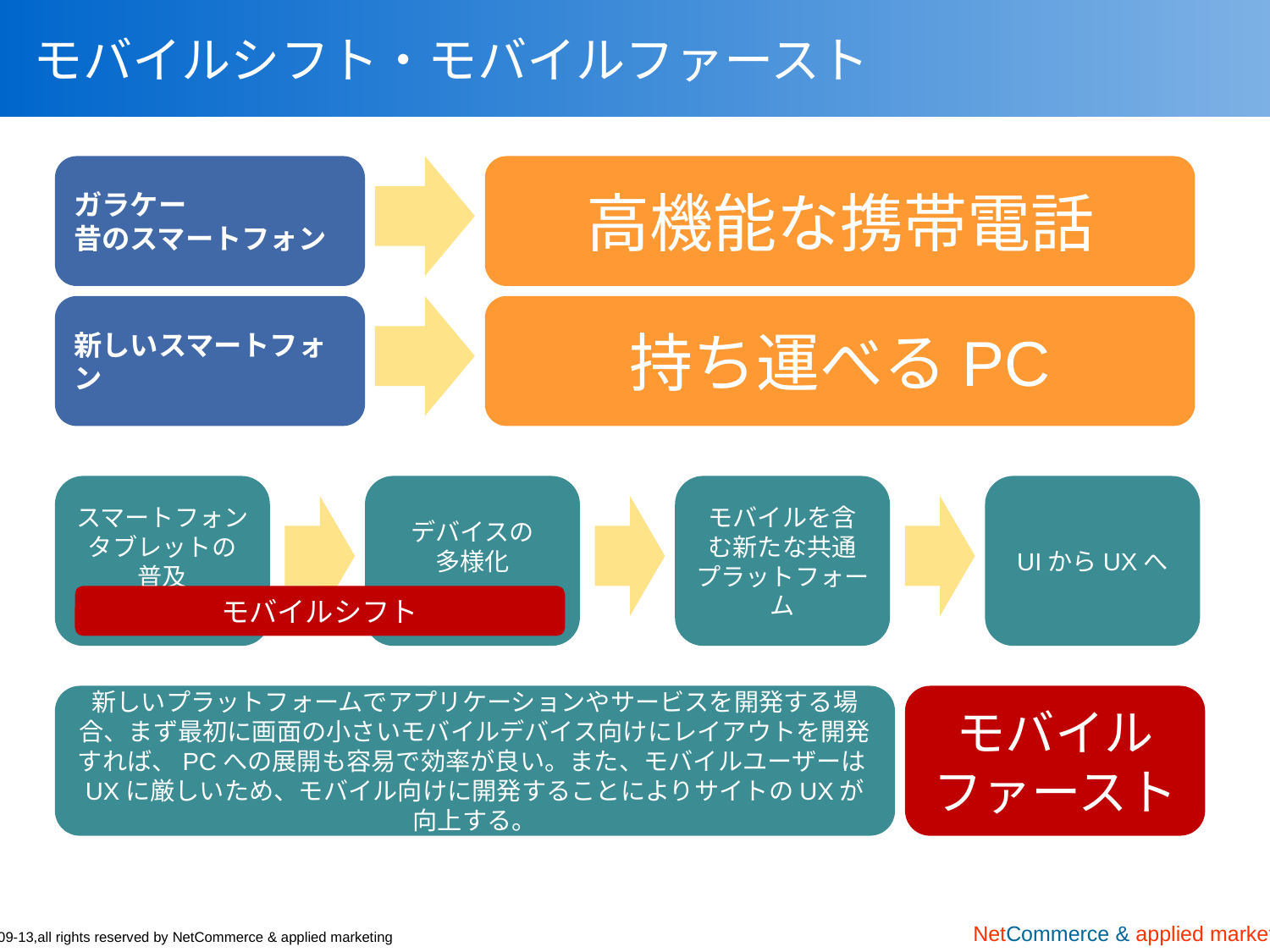

# モバイルシフト・モバイルファースト
ガラケー
昔のスマートフォン

高機能な携帯電話
新しいスマートフォン

持ち運べるPC
スマートフォン
タブレットの普及

デバイスの
多様化

モバイルを含む新たな共通プラットフォーム

UIからUXへ

モバイルシフト
新しいプラットフォームでアプリケーションやサービスを開発する場合、まず最初に画面の小さいモバイルデバイス向けにレイアウトを開発すれば、PCへの展開も容易で効率が良い。また、モバイルユーザーはUXに厳しいため、モバイル向けに開発することによりサイトのUXが向上する。
モバイル
ファースト